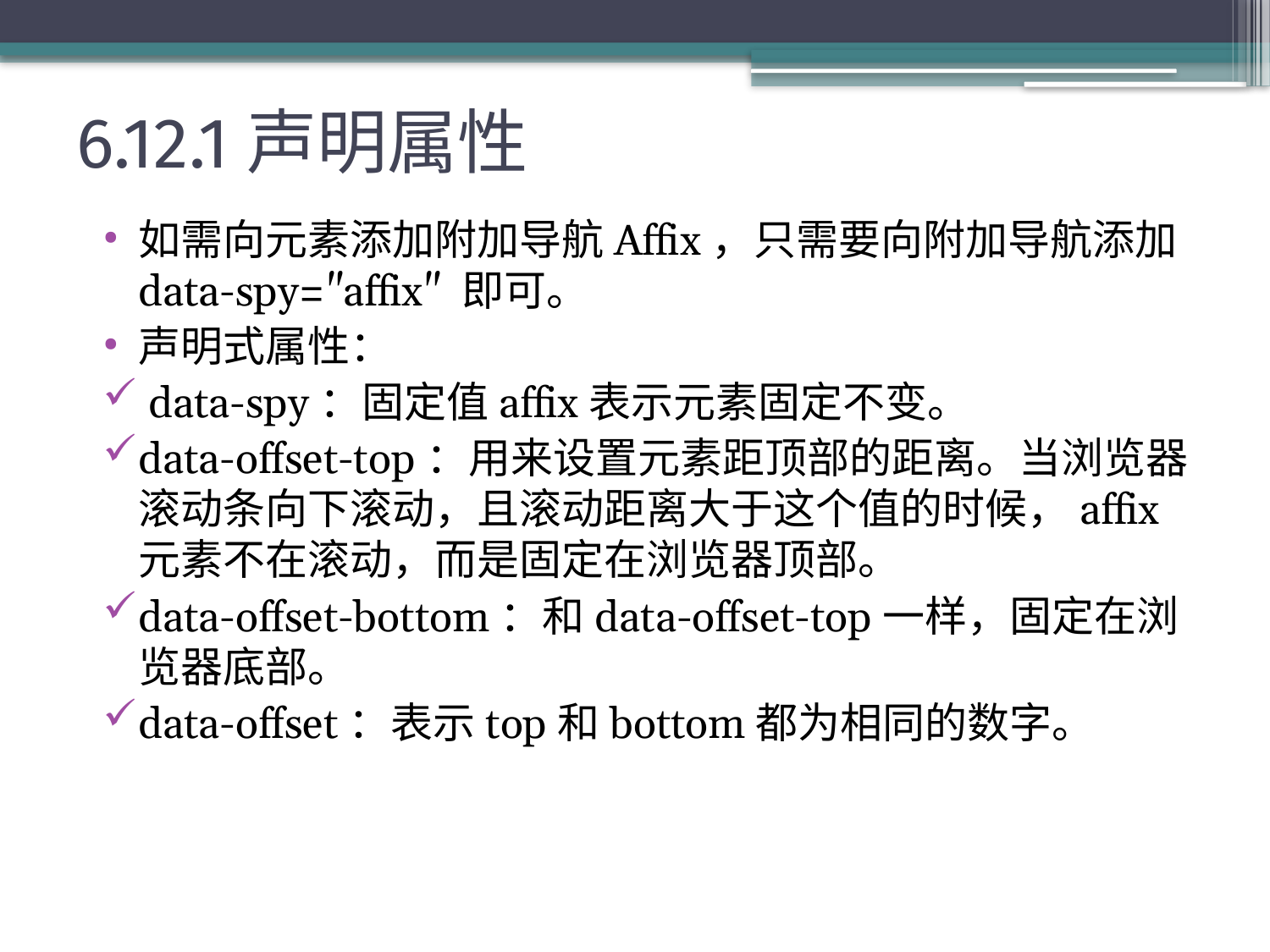

# 6.12.1声明属性
如需向元素添加附加导航Affix，只需要向附加导航添加 data-spy="affix" 即可。
声明式属性：
 data-spy：固定值affix表示元素固定不变。
data-offset-top：用来设置元素距顶部的距离。当浏览器滚动条向下滚动，且滚动距离大于这个值的时候，affix元素不在滚动，而是固定在浏览器顶部。
data-offset-bottom：和data-offset-top一样，固定在浏览器底部。
data-offset：表示top和bottom都为相同的数字。